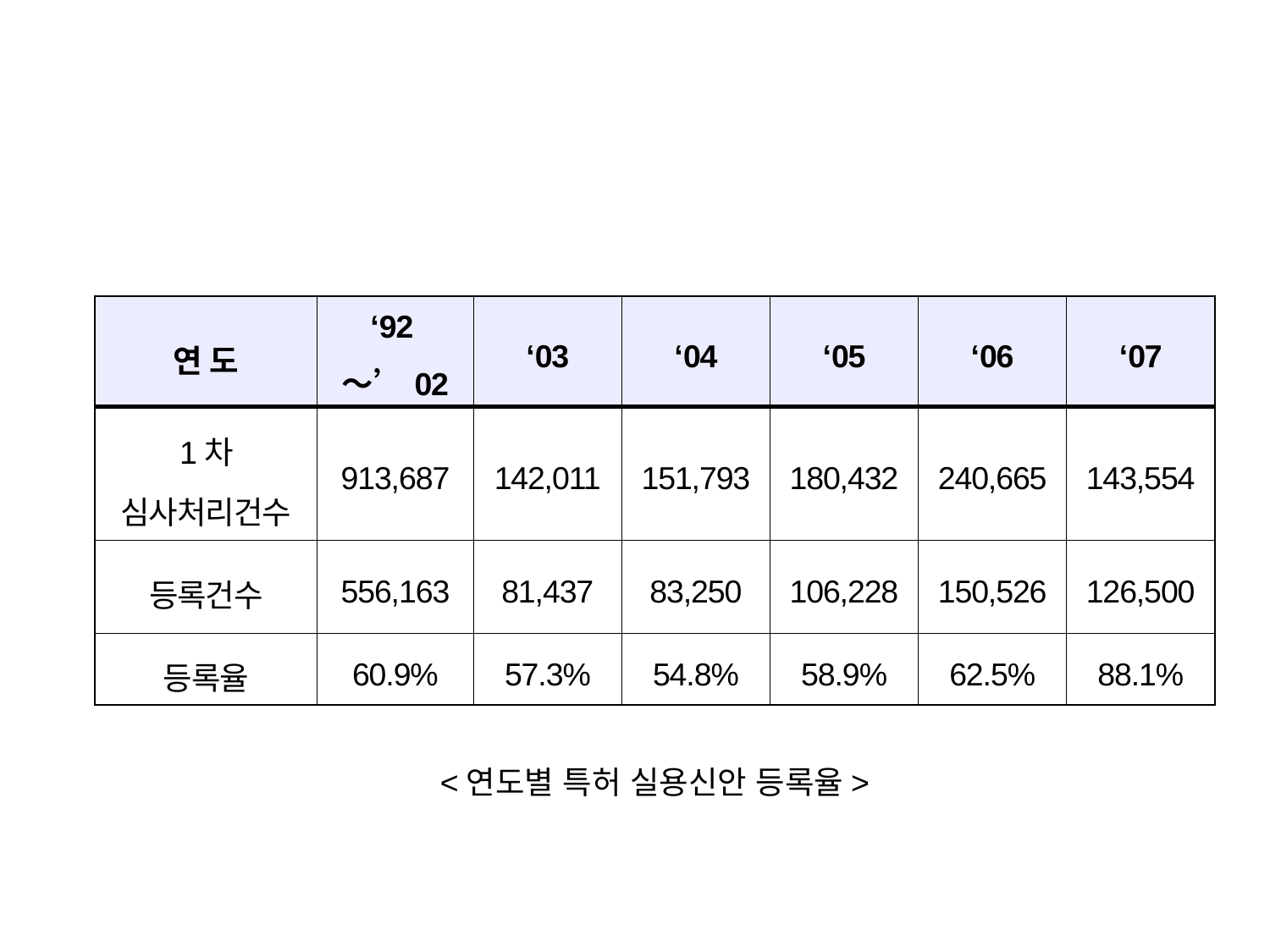

| 연 도 | ‘92～’02 | ‘03 | ‘04 | ‘05 | ‘06 | ‘07 |
| --- | --- | --- | --- | --- | --- | --- |
| 1차 심사처리건수 | 913,687 | 142,011 | 151,793 | 180,432 | 240,665 | 143,554 |
| 등록건수 | 556,163 | 81,437 | 83,250 | 106,228 | 150,526 | 126,500 |
| 등록율 | 60.9% | 57.3% | 54.8% | 58.9% | 62.5% | 88.1% |
<연도별 특허 실용신안 등록율>